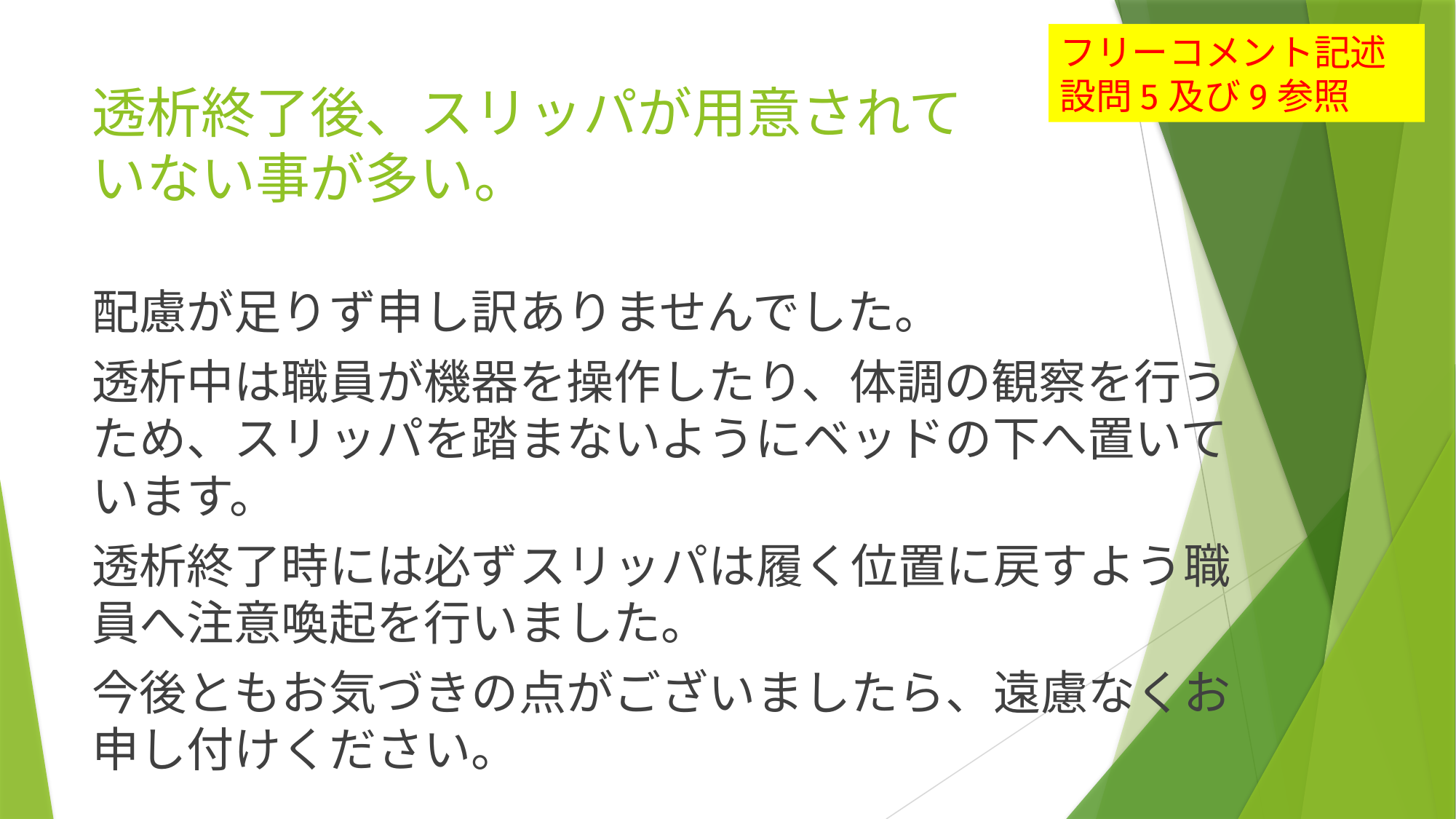

フリーコメント記述
設問5及び9参照
# 透析終了後、スリッパが用意されて いない事が多い。
配慮が足りず申し訳ありませんでした。
透析中は職員が機器を操作したり、体調の観察を行うため、スリッパを踏まないようにベッドの下へ置いています。
透析終了時には必ずスリッパは履く位置に戻すよう職員へ注意喚起を行いました。
今後ともお気づきの点がございましたら、遠慮なくお申し付けください。